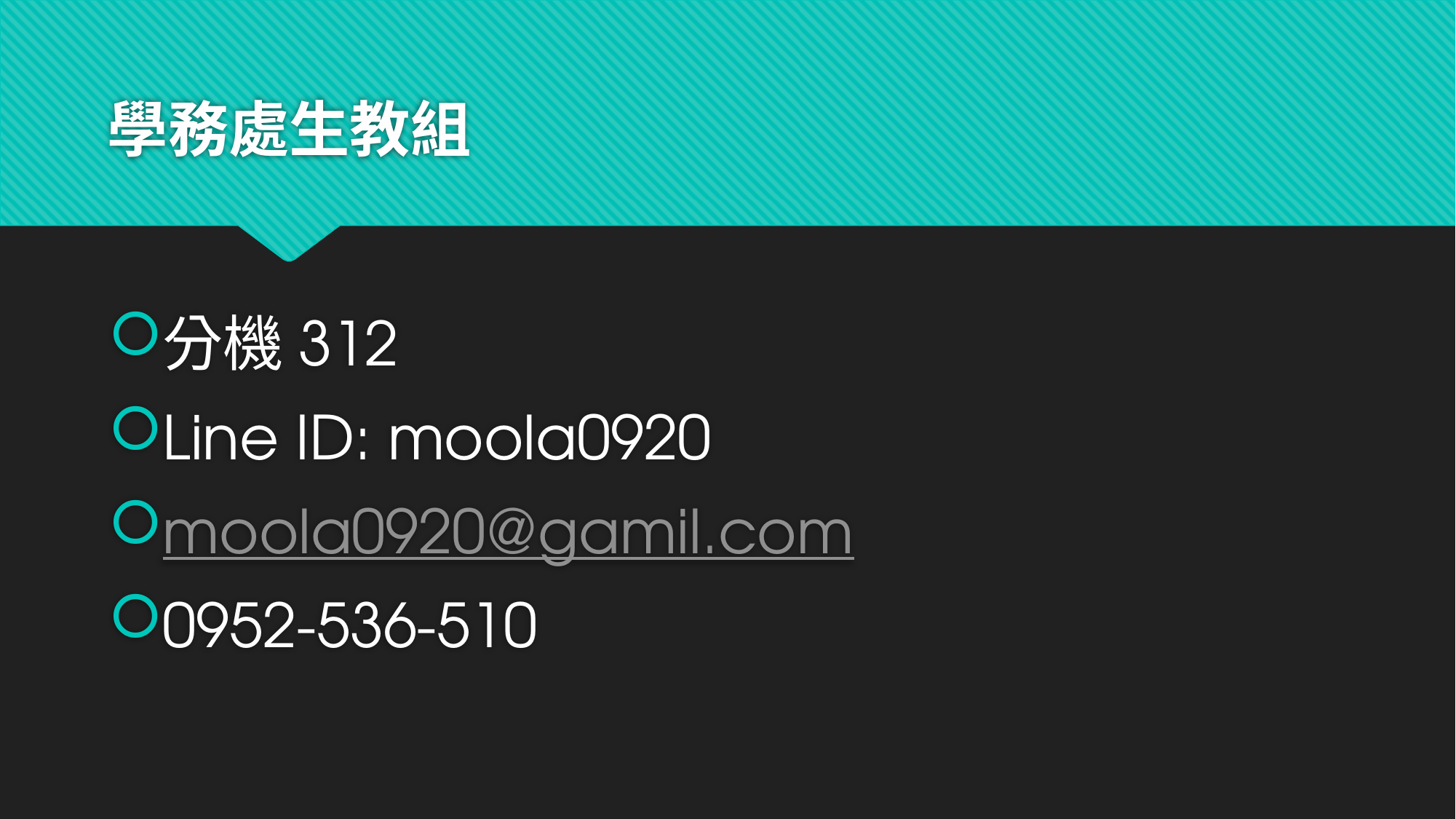

# 學務處生教組
分機312
Line ID: moola0920
moola0920@gamil.com
0952-536-510